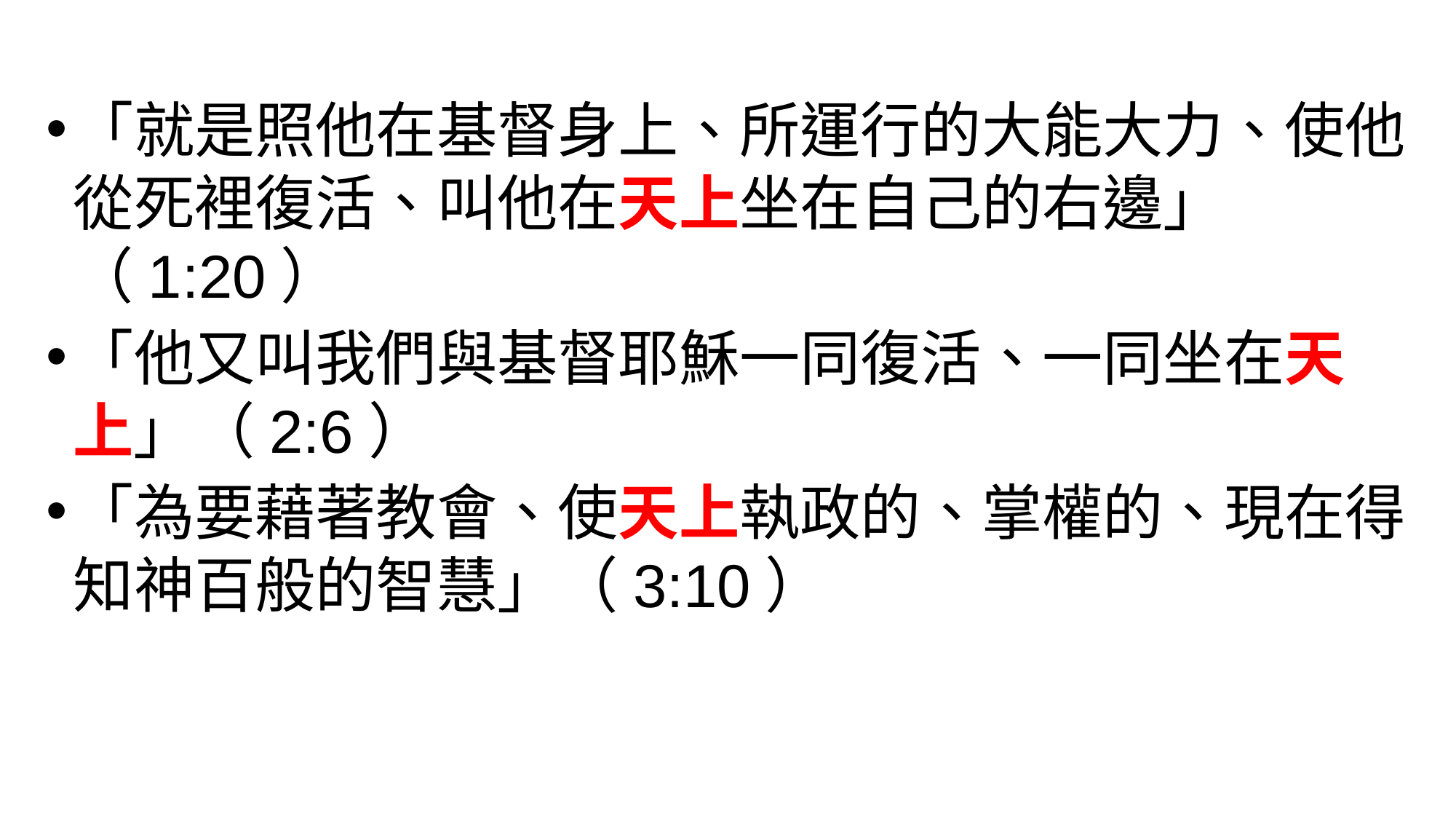

# 第一章
「就是照他在基督身上、所運行的大能大力、使他從死裡復活、叫他在天上坐在自己的右邊」 （1:20）
「他又叫我們與基督耶穌一同復活、一同坐在天上」（2:6）
「為要藉著教會、使天上執政的、掌權的、現在得知神百般的智慧」（3:10）